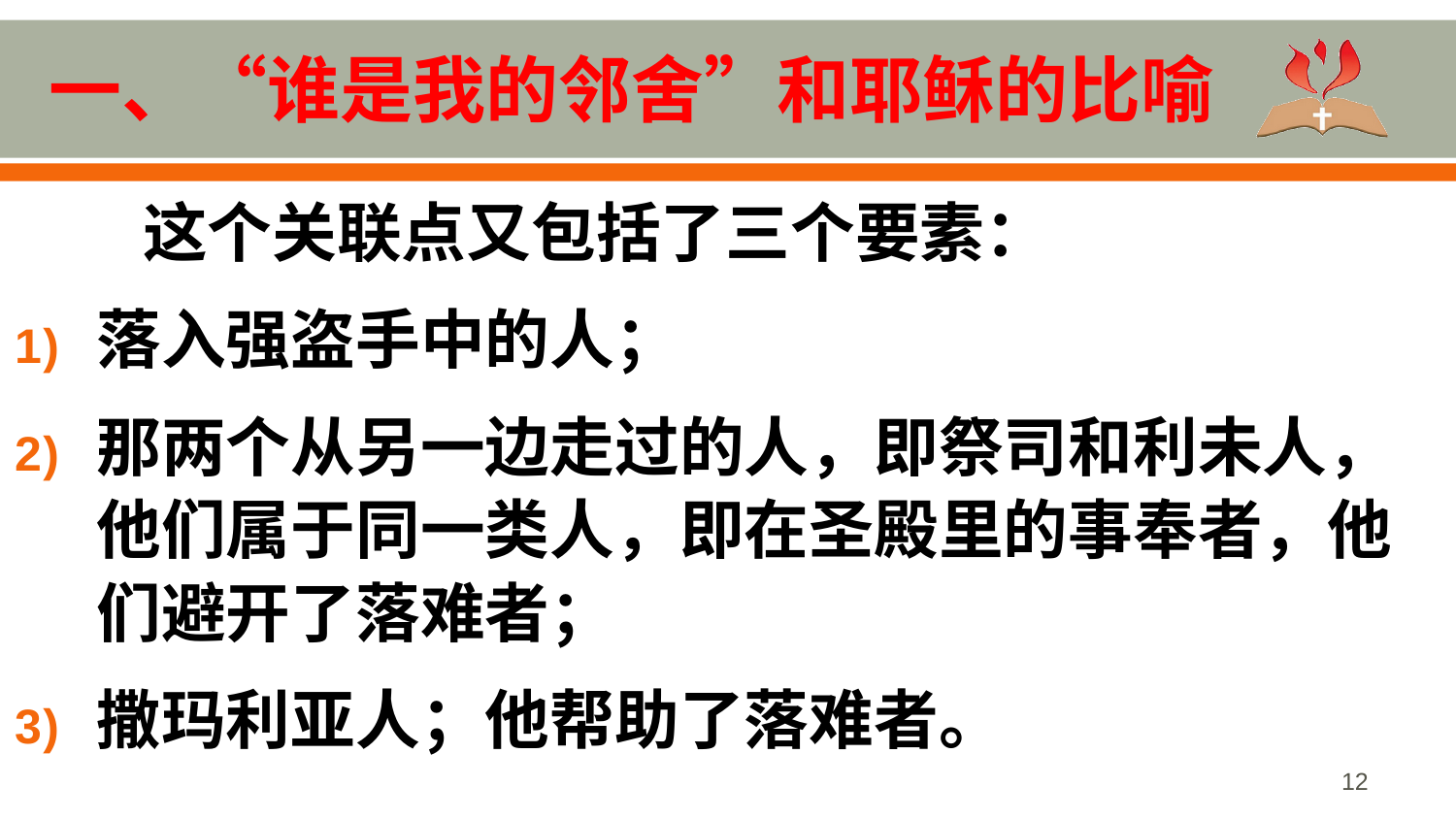

# 一、“谁是我的邻舍”和耶稣的比喻
这个关联点又包括了三个要素：
落入强盗手中的人；
那两个从另一边走过的人，即祭司和利未人，他们属于同一类人，即在圣殿里的事奉者，他们避开了落难者；
撒玛利亚人；他帮助了落难者。

12